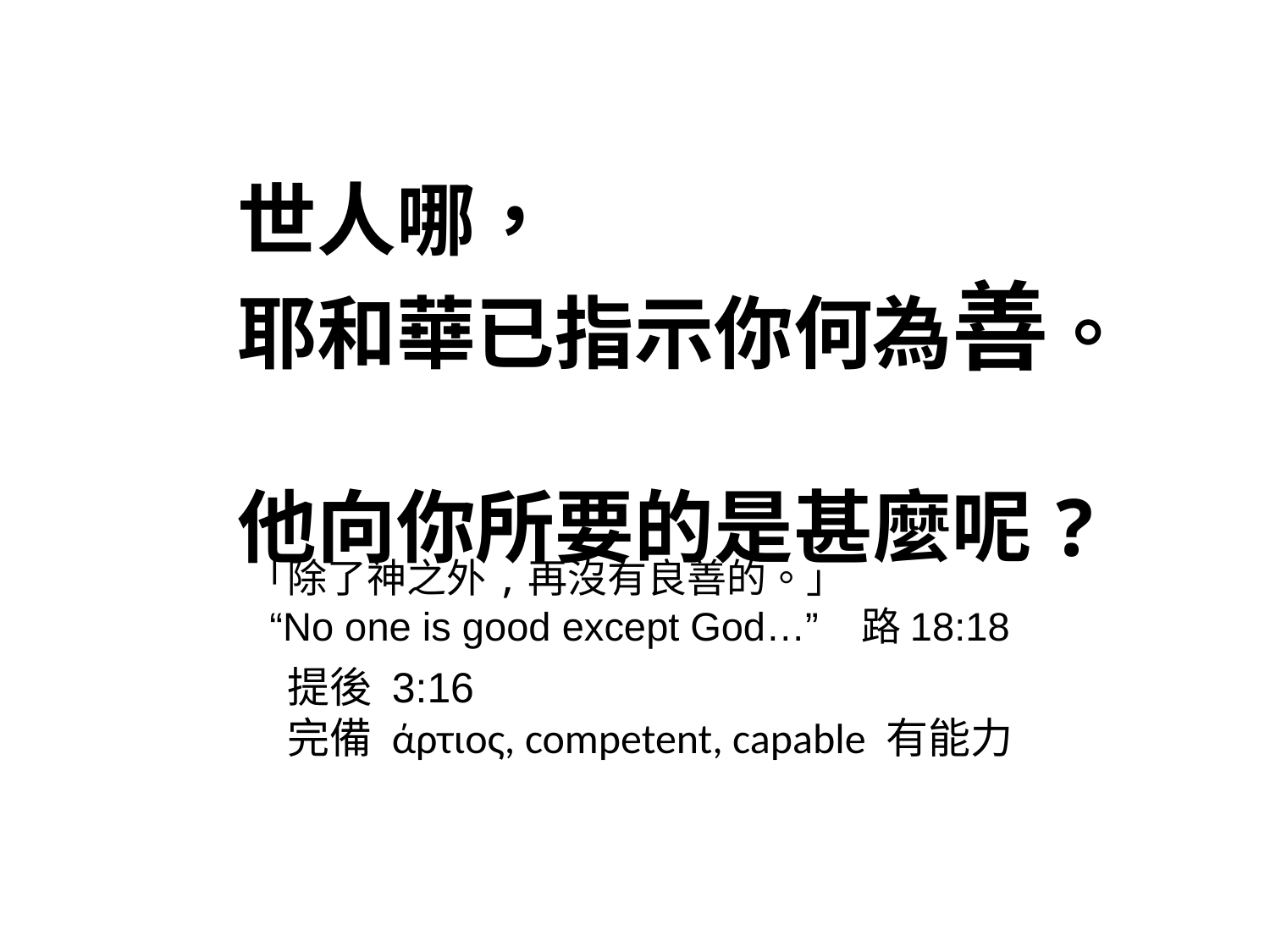

# 世人哪， 耶和華已指示你何為善。 他向你所要的是甚麼呢?
「除了神之外,再沒有良善的。」
  “No one is good except God…”   路18:18
提後 3:16
完備 άρτιος, competent, capable 有能力